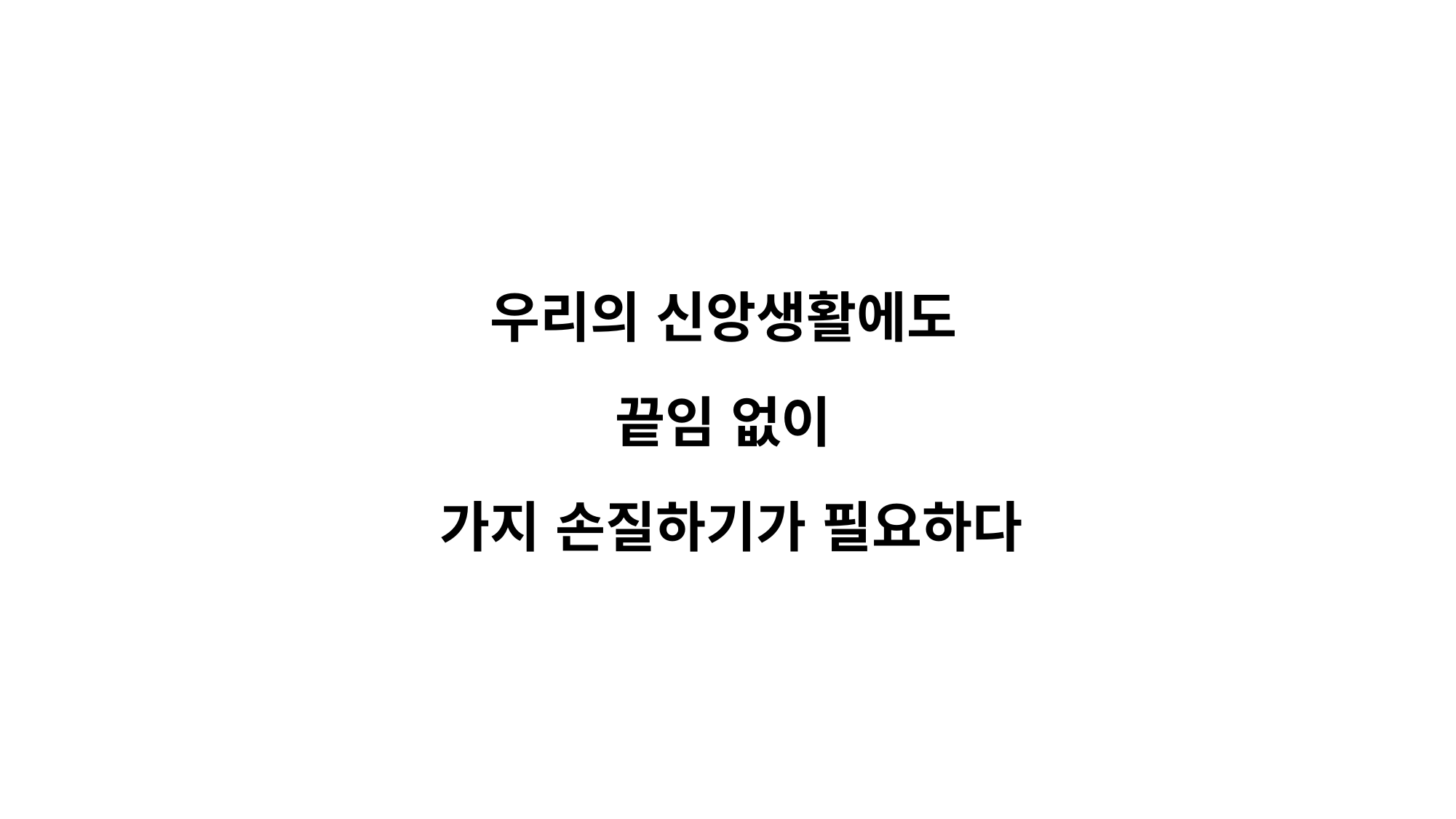

우리의 신앙생활에도
끝임 없이
가지 손질하기가 필요하다